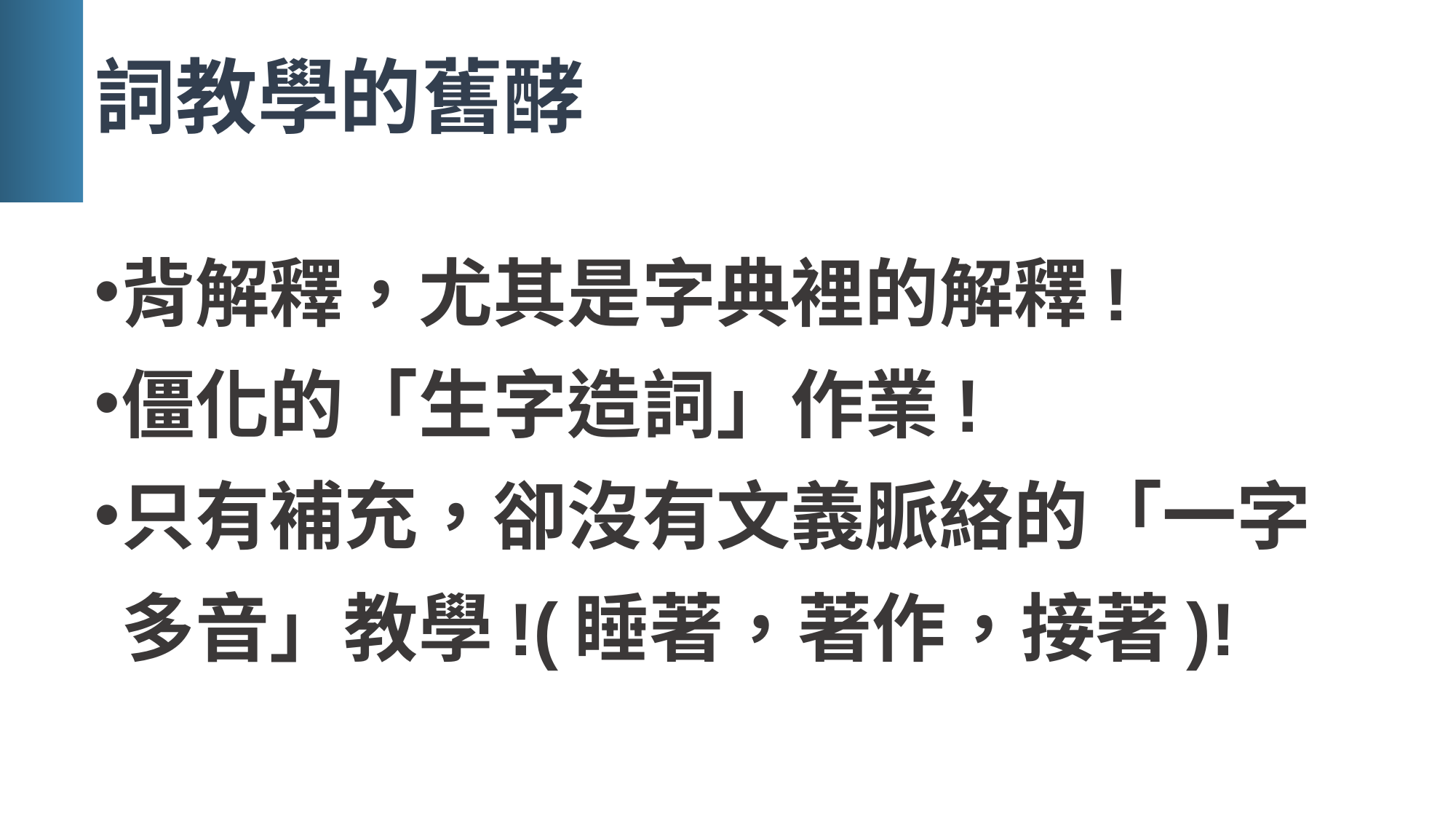

# 詞教學的舊酵
背解釋，尤其是字典裡的解釋!
僵化的「生字造詞」作業!
只有補充，卻沒有文義脈絡的「一字多音」教學!(睡著，著作，接著)!